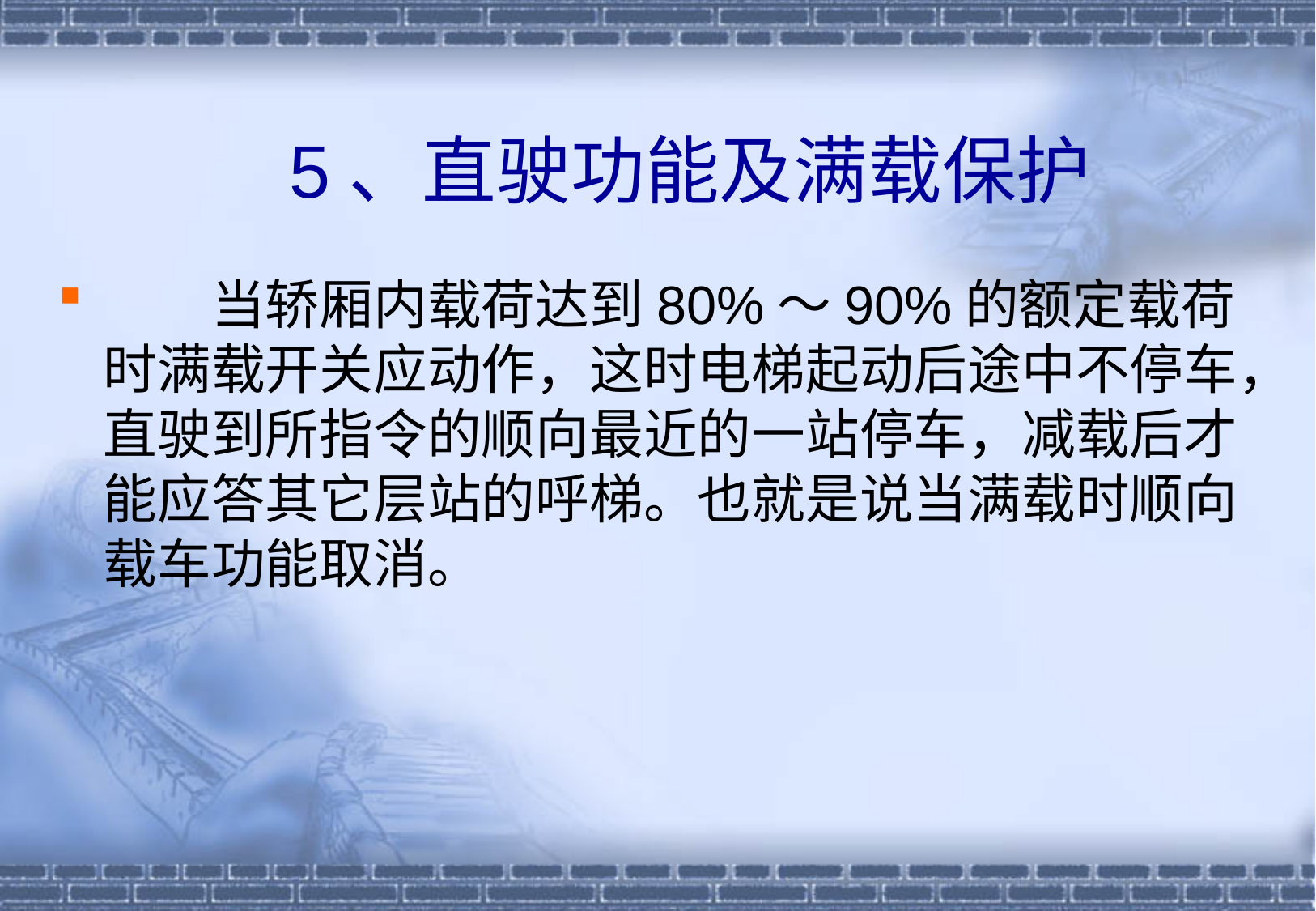

# 5、直驶功能及满载保护
　　当轿厢内载荷达到80%～90%的额定载荷时满载开关应动作，这时电梯起动后途中不停车，直驶到所指令的顺向最近的一站停车，减载后才能应答其它层站的呼梯。也就是说当满载时顺向载车功能取消。